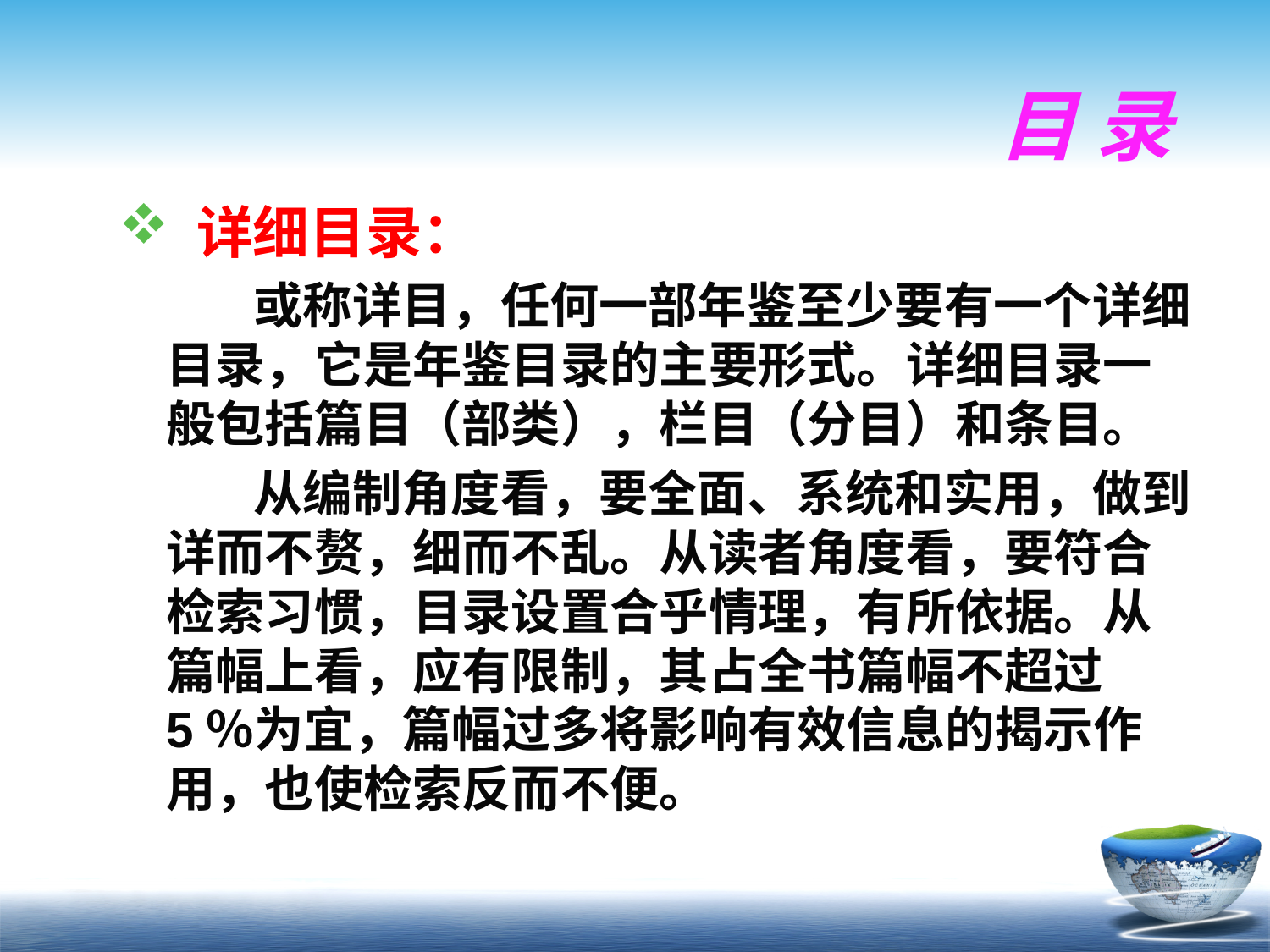

# 目 录
 详细目录：
           或称详目，任何一部年鉴至少要有一个详细目录，它是年鉴目录的主要形式。详细目录一般包括篇目（部类），栏目（分目）和条目。
           从编制角度看，要全面、系统和实用，做到详而不赘，细而不乱。从读者角度看，要符合检索习惯，目录设置合乎情理，有所依据。从篇幅上看，应有限制，其占全书篇幅不超过5％为宜，篇幅过多将影响有效信息的揭示作用，也使检索反而不便。